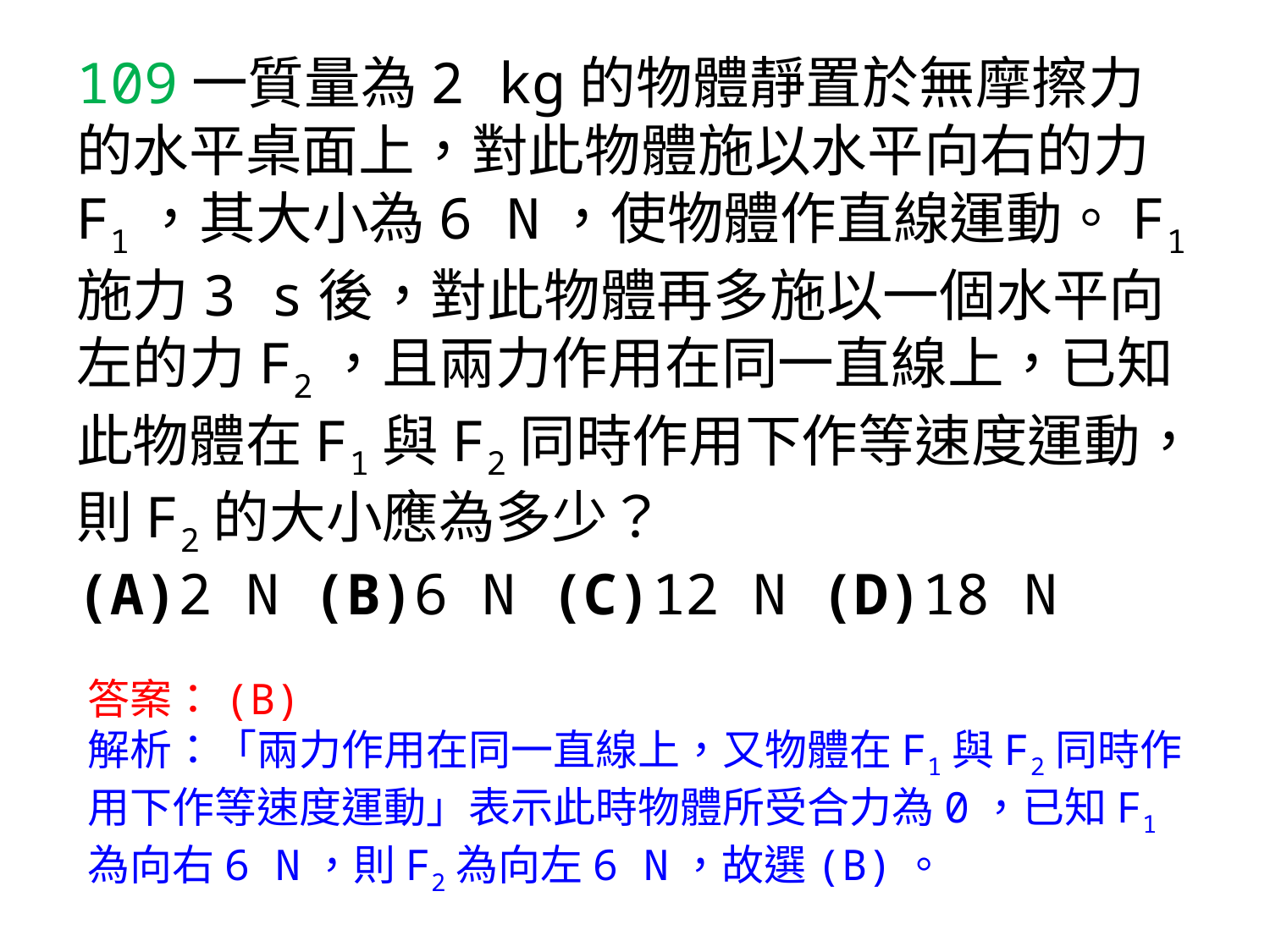

# 109一質量為2 kg的物體靜置於無摩擦力的水平桌面上，對此物體施以水平向右的力F1，其大小為6 N，使物體作直線運動。F1施力3 s後，對此物體再多施以一個水平向左的力F2，且兩力作用在同一直線上，已知此物體在F1與F2同時作用下作等速度運動，則F2的大小應為多少？ (A)2 N (B)6 N (C)12 N (D)18 N
答案：(B)
解析：「兩力作用在同一直線上，又物體在F1與F2同時作用下作等速度運動」表示此時物體所受合力為0，已知F1為向右6 N，則F2為向左6 N，故選(B)。